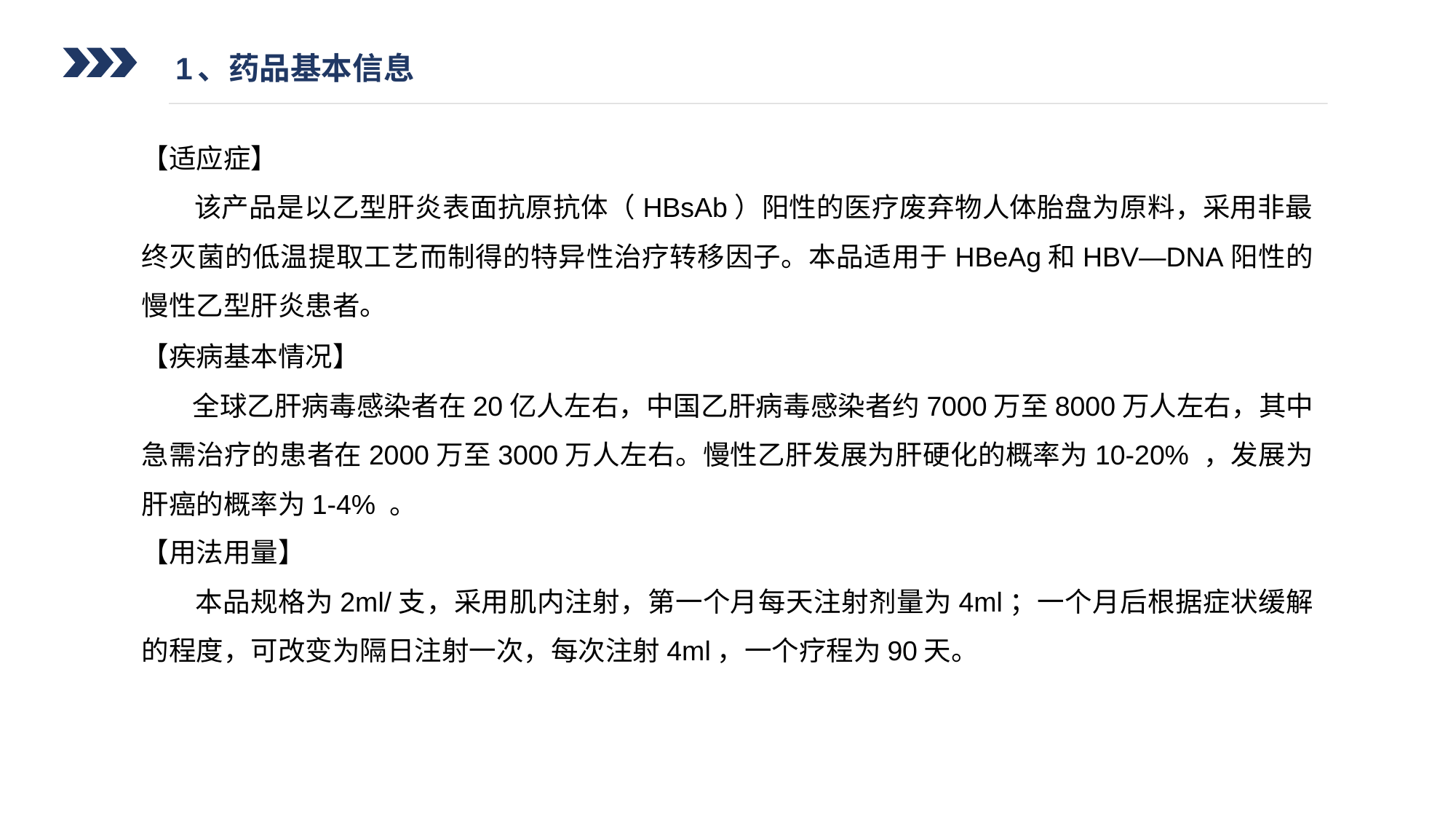

1、药品基本信息
【适应症】
       该产品是以乙型肝炎表面抗原抗体（HBsAb）阳性的医疗废弃物人体胎盘为原料，采用非最终灭菌的低温提取工艺而制得的特异性治疗转移因子。本品适用于HBeAg和HBV—DNA阳性的慢性乙型肝炎患者。
【疾病基本情况】
       全球乙肝病毒感染者在20亿人左右，中国乙肝病毒感染者约7000万至8000万人左右，其中急需治疗的患者在2000万至3000万人左右。慢性乙肝发展为肝硬化的概率为10-20% ，发展为肝癌的概率为1-4% 。
【用法用量】
       本品规格为2ml/支，采用肌内注射，第一个月每天注射剂量为4ml；一个月后根据症状缓解的程度，可改变为隔日注射一次，每次注射4ml，一个疗程为90天。